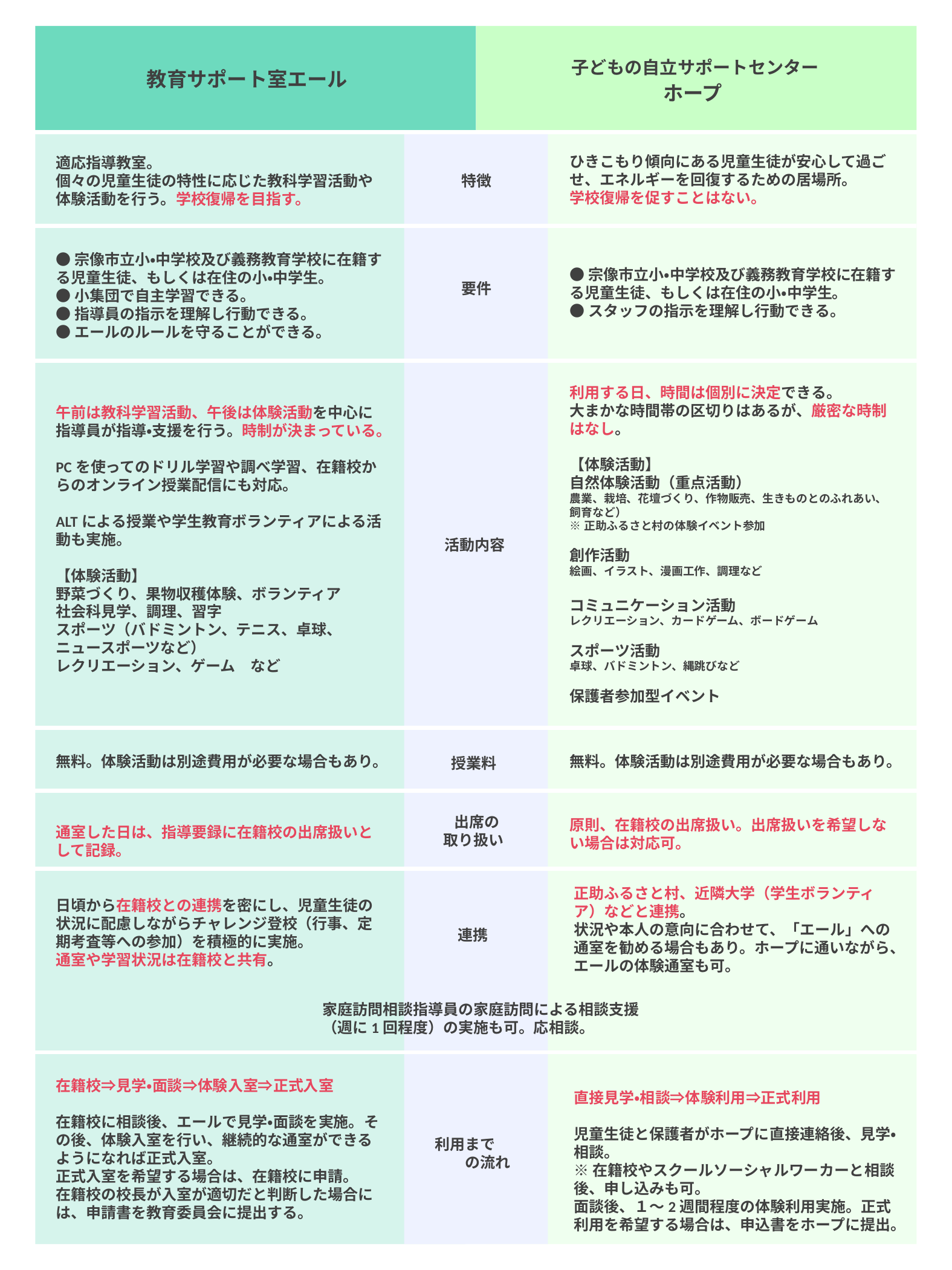

子どもの自立サポートセンター
　　         ホープ
教育サポート室エール

ひきこもり傾向にある児童生徒が安心して過ごせ、エネルギーを回復するための居場所。
学校復帰を促すことはない。
適応指導教室。
個々の児童生徒の特性に応じた教科学習活動や体験活動を行う。学校復帰を目指す。
特徴
●宗像市立小・中学校及び義務教育学校に在籍する児童生徒、もしくは在住の小・中学生。
●小集団で自主学習できる。
●指導員の指示を理解し行動できる。
●エールのルールを守ることができる。

●宗像市立小・中学校及び義務教育学校に在籍する児童生徒、もしくは在住の小・中学生。
●スタッフの指示を理解し行動できる。

要件
利用する日、時間は個別に決定できる。
大まかな時間帯の区切りはあるが、厳密な時制はなし。

【体験活動】
自然体験活動（重点活動）
農業、栽培、花壇づくり、作物販売、生きものとのふれあい、飼育など）
※正助ふるさと村の体験イベント参加

創作活動
絵画、イラスト、漫画工作、調理など

コミュニケーション活動
レクリエーション、カードゲーム、ボードゲーム

スポーツ活動
卓球、バドミントン、縄跳びなど

保護者参加型イベント

午前は教科学習活動、午後は体験活動を中心に指導員が指導・支援を行う。時制が決まっている。

PCを使ってのドリル学習や調べ学習、在籍校からのオンライン授業配信にも対応。

ALTによる授業や学生教育ボランティアによる活動も実施。

【体験活動】
野菜づくり、果物収穫体験、ボランティア
社会科見学、調理、習字
スポーツ（バドミントン、テニス、卓球、ニュースポーツなど）
レクリエーション、ゲーム　など
活動内容
無料。体験活動は別途費用が必要な場合もあり。
無料。体験活動は別途費用が必要な場合もあり。
授業料
  出席の
取り扱い
原則、在籍校の出席扱い。出席扱いを希望しない場合は対応可。
通室した日は、指導要録に在籍校の出席扱いとして記録。
正助ふるさと村、近隣大学（学生ボランティア）などと連携。
状況や本人の意向に合わせて、「エール」への通室を勧める場合もあり。ホープに通いながら、エールの体験通室も可。
日頃から在籍校との連携を密にし、児童生徒の状況に配慮しながらチャレンジ登校（行事、定期考査等への参加）を積極的に実施。
通室や学習状況は在籍校と共有。
連携
家庭訪問相談指導員の家庭訪問による相談支援（週に1回程度）の実施も可。応相談。
在籍校⇒見学・面談⇒体験入室⇒正式入室

在籍校に相談後、エールで見学・面談を実施。その後、体験入室を行い、継続的な通室ができるようになれば正式入室。
正式入室を希望する場合は、在籍校に申請。
在籍校の校長が入室が適切だと判断した場合には、申請書を教育委員会に提出する。
直接見学・相談⇒体験利用⇒正式利用

児童生徒と保護者がホープに直接連絡後、見学・相談。
※在籍校やスクールソーシャルワーカーと相談後、申し込みも可。
面談後、１～2週間程度の体験利用実施。正式利用を希望する場合は、申込書をホープに提出。
利用まで
　　の流れ